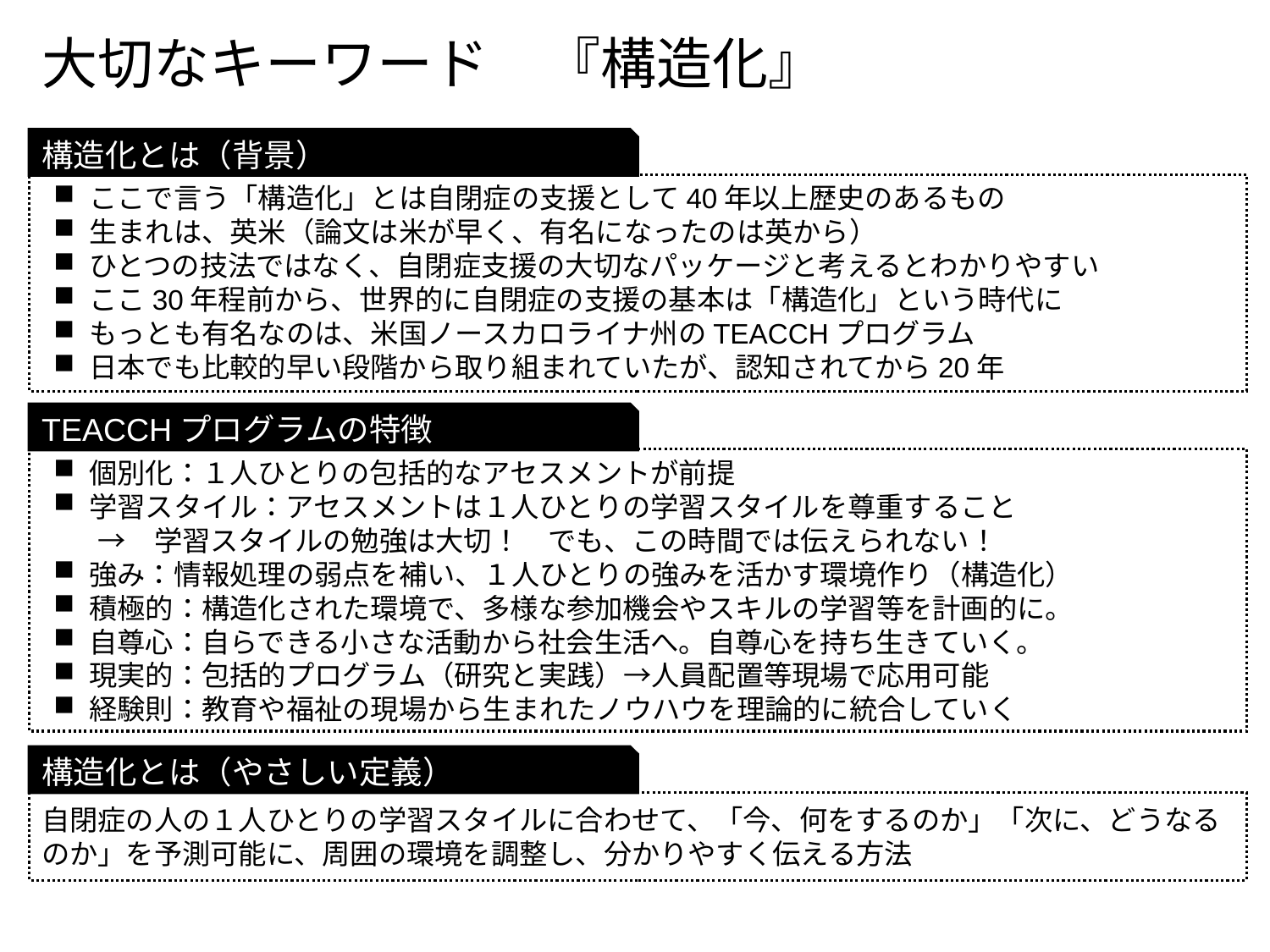

# 大切なキーワード　『構造化』
構造化とは（背景）
ここで言う「構造化」とは自閉症の支援として40年以上歴史のあるもの
生まれは、英米（論文は米が早く、有名になったのは英から）
ひとつの技法ではなく、自閉症支援の大切なパッケージと考えるとわかりやすい
ここ30年程前から、世界的に自閉症の支援の基本は「構造化」という時代に
もっとも有名なのは、米国ノースカロライナ州のTEACCHプログラム
日本でも比較的早い段階から取り組まれていたが、認知されてから20年
TEACCHプログラムの特徴
個別化：１人ひとりの包括的なアセスメントが前提
学習スタイル：アセスメントは１人ひとりの学習スタイルを尊重すること
　　→　学習スタイルの勉強は大切！　でも、この時間では伝えられない！
強み：情報処理の弱点を補い、１人ひとりの強みを活かす環境作り（構造化）
積極的：構造化された環境で、多様な参加機会やスキルの学習等を計画的に。
自尊心：自らできる小さな活動から社会生活へ。自尊心を持ち生きていく。
現実的：包括的プログラム（研究と実践）→人員配置等現場で応用可能
経験則：教育や福祉の現場から生まれたノウハウを理論的に統合していく
構造化とは（やさしい定義）
自閉症の人の１人ひとりの学習スタイルに合わせて、「今、何をするのか」「次に、どうなるのか」を予測可能に、周囲の環境を調整し、分かりやすく伝える方法